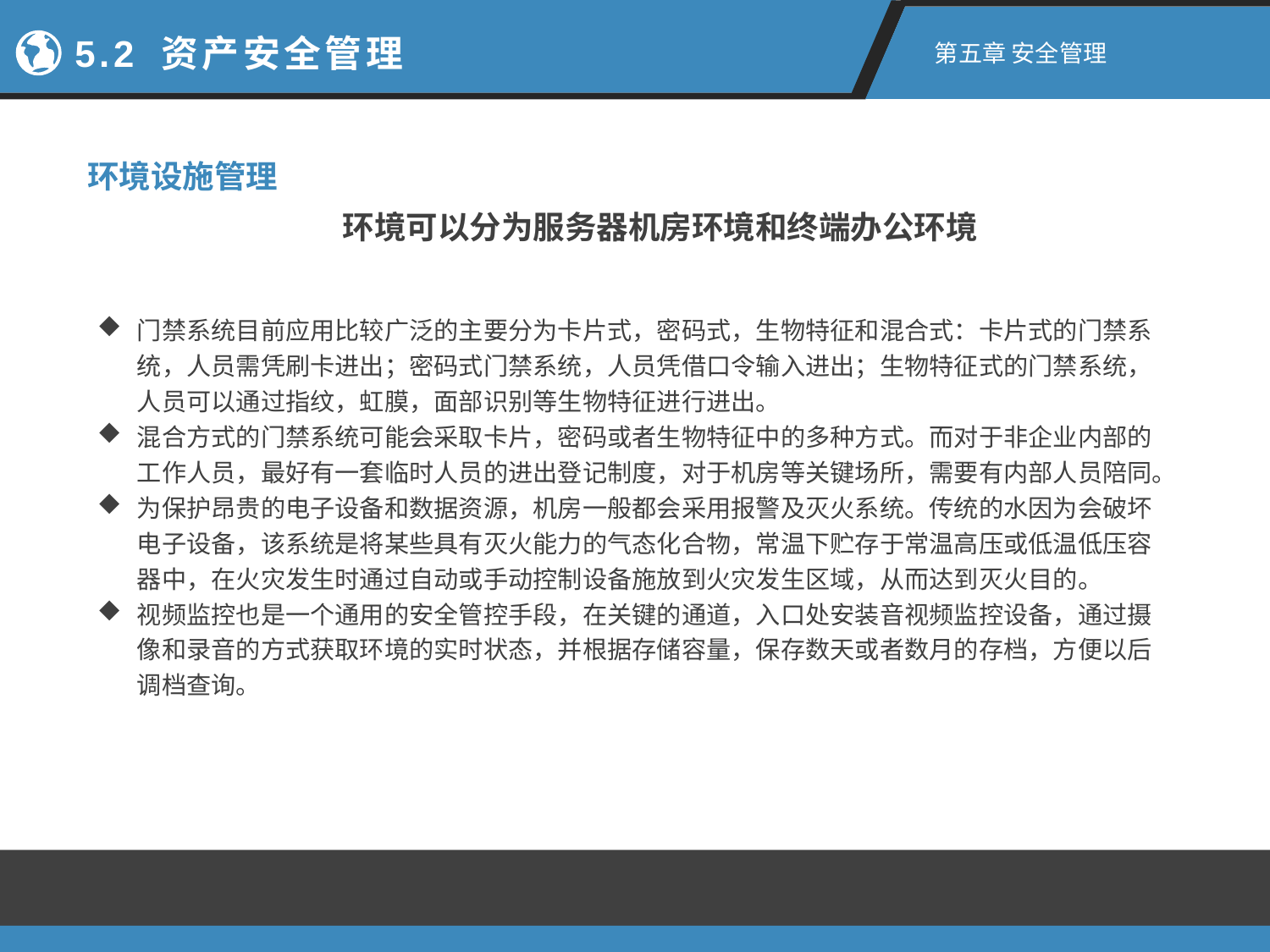

5.2 资产安全管理

第五章 安全管理
环境设施管理
环境可以分为服务器机房环境和终端办公环境
门禁系统目前应用比较广泛的主要分为卡片式，密码式，生物特征和混合式：卡片式的门禁系统，人员需凭刷卡进出；密码式门禁系统，人员凭借口令输入进出；生物特征式的门禁系统，人员可以通过指纹，虹膜，面部识别等生物特征进行进出。
混合方式的门禁系统可能会采取卡片，密码或者生物特征中的多种方式。而对于非企业内部的工作人员，最好有一套临时人员的进出登记制度，对于机房等关键场所，需要有内部人员陪同。
为保护昂贵的电子设备和数据资源，机房一般都会采用报警及灭火系统。传统的水因为会破坏电子设备，该系统是将某些具有灭火能力的气态化合物，常温下贮存于常温高压或低温低压容器中，在火灾发生时通过自动或手动控制设备施放到火灾发生区域，从而达到灭火目的。
视频监控也是一个通用的安全管控手段，在关键的通道，入口处安装音视频监控设备，通过摄像和录音的方式获取环境的实时状态，并根据存储容量，保存数天或者数月的存档，方便以后调档查询。